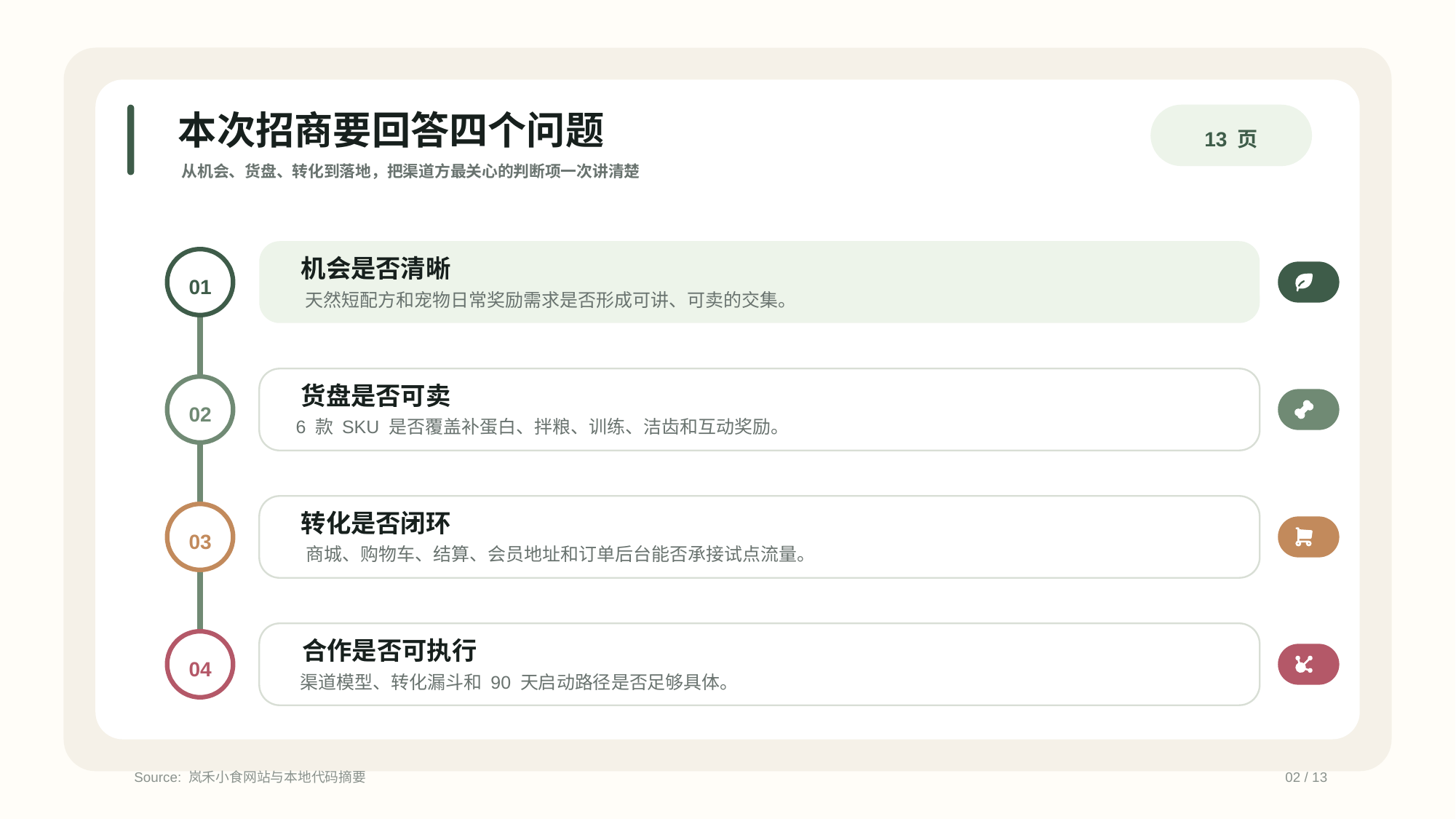

本次招商要回答四个问题
13 页
从机会、货盘、转化到落地，把渠道方最关心的判断项一次讲清楚

机会是否清晰

01
天然短配方和宠物日常奖励需求是否形成可讲、可卖的交集。

货盘是否可卖

02
6 款 SKU 是否覆盖补蛋白、拌粮、训练、洁齿和互动奖励。

转化是否闭环

03
商城、购物车、结算、会员地址和订单后台能否承接试点流量。

合作是否可执行

04
渠道模型、转化漏斗和 90 天启动路径是否足够具体。
Source: 岚禾小食网站与本地代码摘要
02 / 13